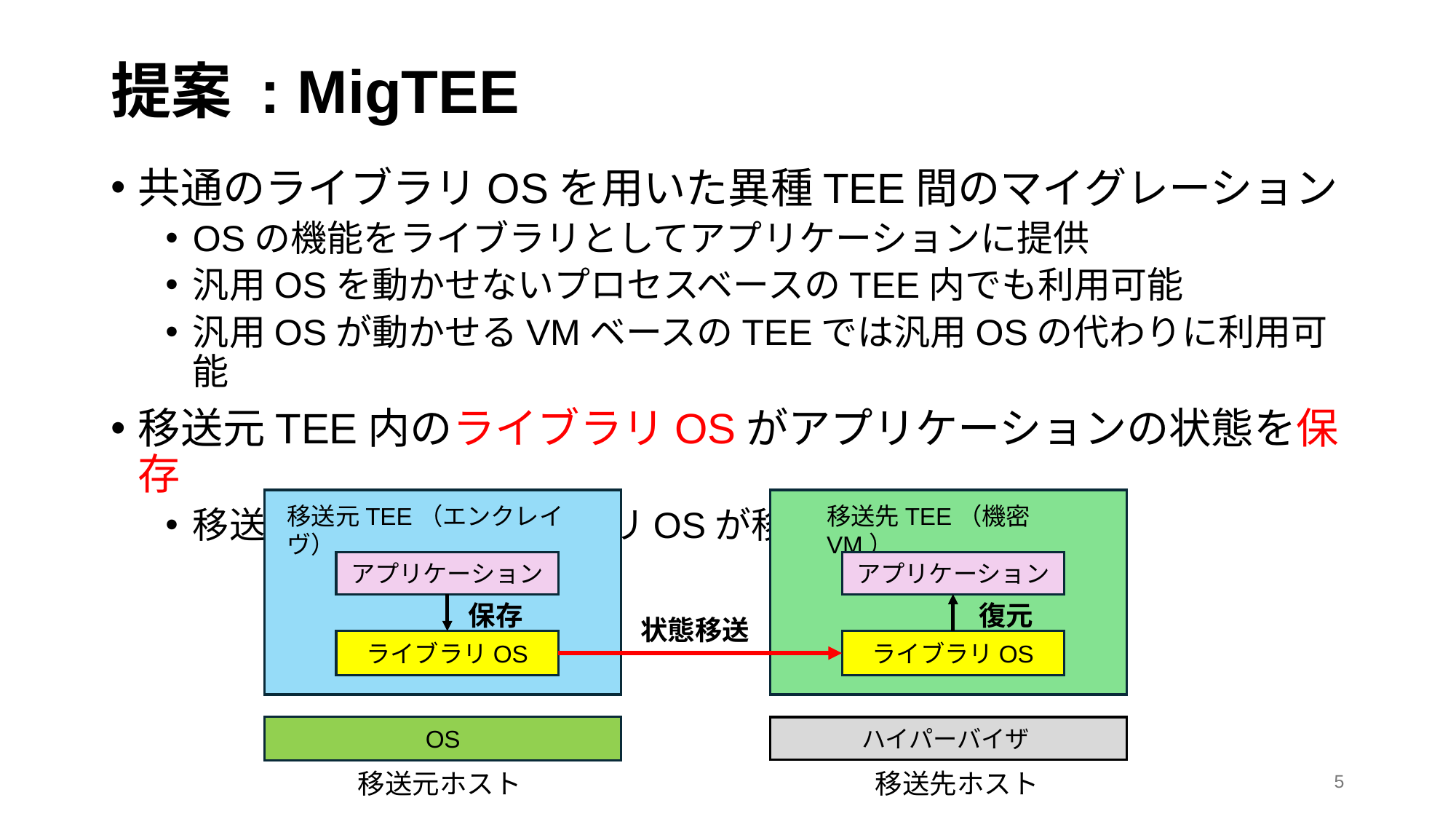

# 提案 : MigTEE
共通のライブラリOSを用いた異種TEE間のマイグレーション
OSの機能をライブラリとしてアプリケーションに提供
汎用OSを動かせないプロセスベースのTEE内でも利用可能
汎用OSが動かせるVMベースのTEEでは汎用OSの代わりに利用可能
移送元TEE内のライブラリOSがアプリケーションの状態を保存
移送先TEE内のライブラリOSが移送元の状態を復元

移送元TEE（エンクレイヴ）
移送先TEE（機密VM）
アプリケーション
アプリケーション
保存
復元
状態移送
ライブラリOS
ライブラリOS
OS
ハイパーバイザ
5
移送元ホスト
移送先ホスト